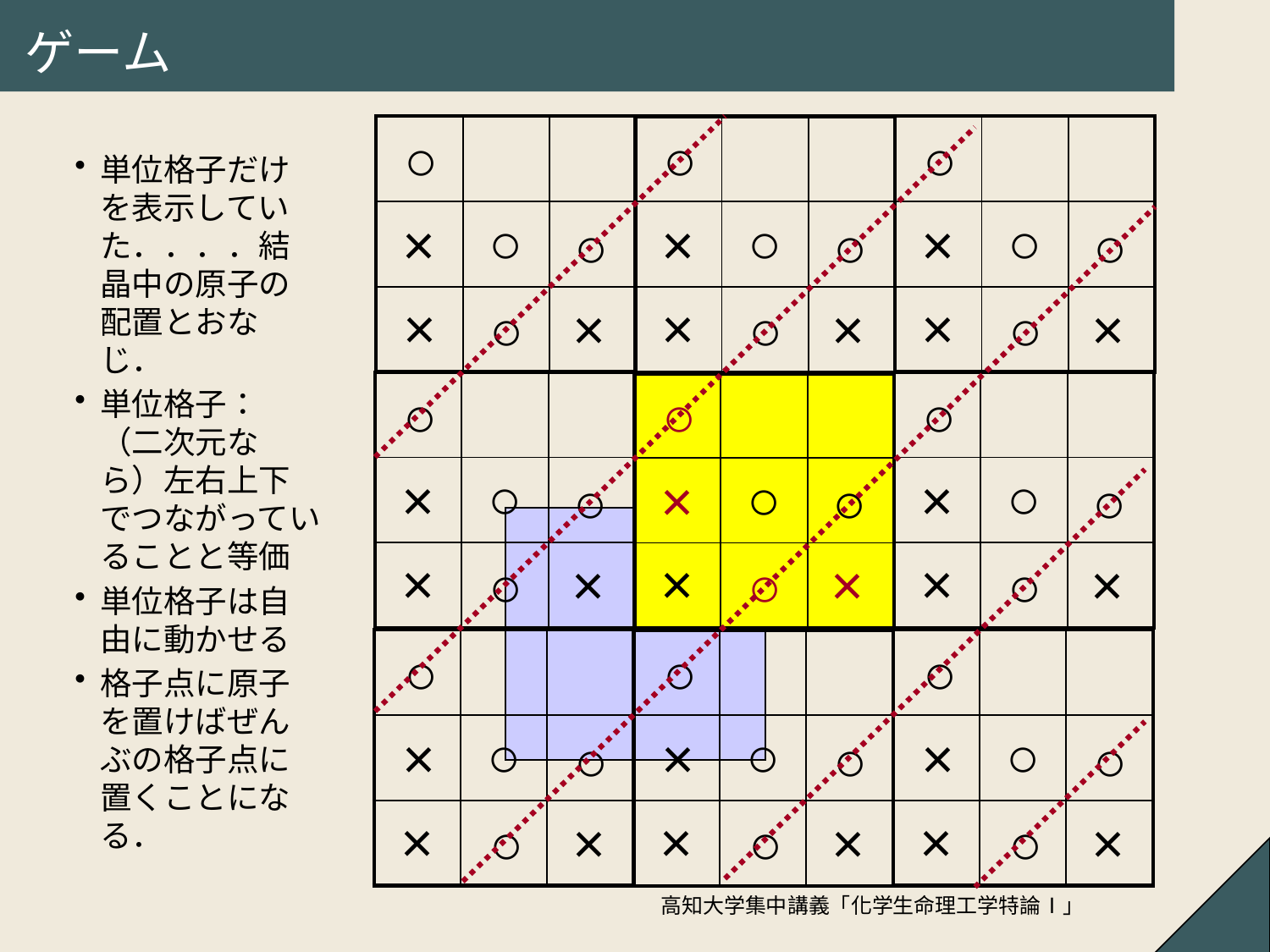

# ゲーム

|  |  |  |
| --- | --- | --- |
|  | ○ |  |
| × |  |  |
|  |  |  |
| --- | --- | --- |
|  | ○ |  |
| × |  |  |
|  |  |  |
| --- | --- | --- |
|  | ○ |  |
| × |  |  |
単位格子だけを表示していた．．．．結晶中の原子の配置とおなじ．
単位格子：　（二次元なら）左右上下でつながっていることと等価
単位格子は自由に動かせる
格子点に原子を置けばぜんぶの格子点に置くことになる．
○
○
○
○
○
○
○
○
○
×
×
×
×
×
×
×
×
×
○
○
○
○
○
○
○
○
○
×
×
×
×
×
×
×
×
×
○
○
○
○
○
○
○
○
○
|  |  |  |
| --- | --- | --- |
|  | ○ |  |
| × |  |  |
|  |  |  |
| --- | --- | --- |
|  | ○ |  |
| × |  |  |
|  |  |  |
| --- | --- | --- |
|  | ○ |  |
| × |  |  |

|  |  |  |
| --- | --- | --- |
|  | ○ |  |
| × |  |  |
|  |  |  |
| --- | --- | --- |
|  | ○ |  |
| × |  |  |
|  |  |  |
| --- | --- | --- |
|  | ○ |  |
| × |  |  |